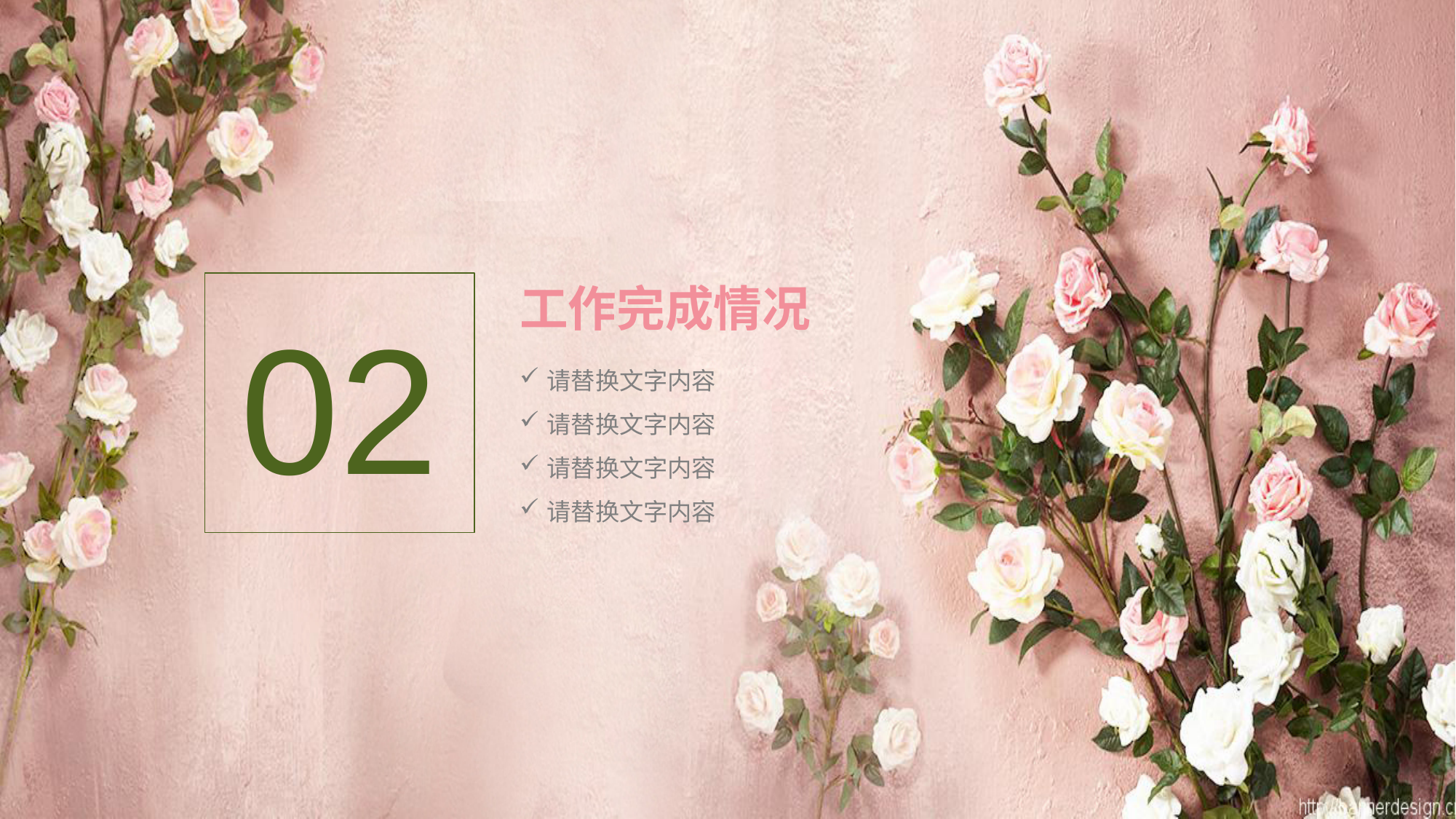

工作完成情况
02
请替换文字内容
请替换文字内容
请替换文字内容
请替换文字内容